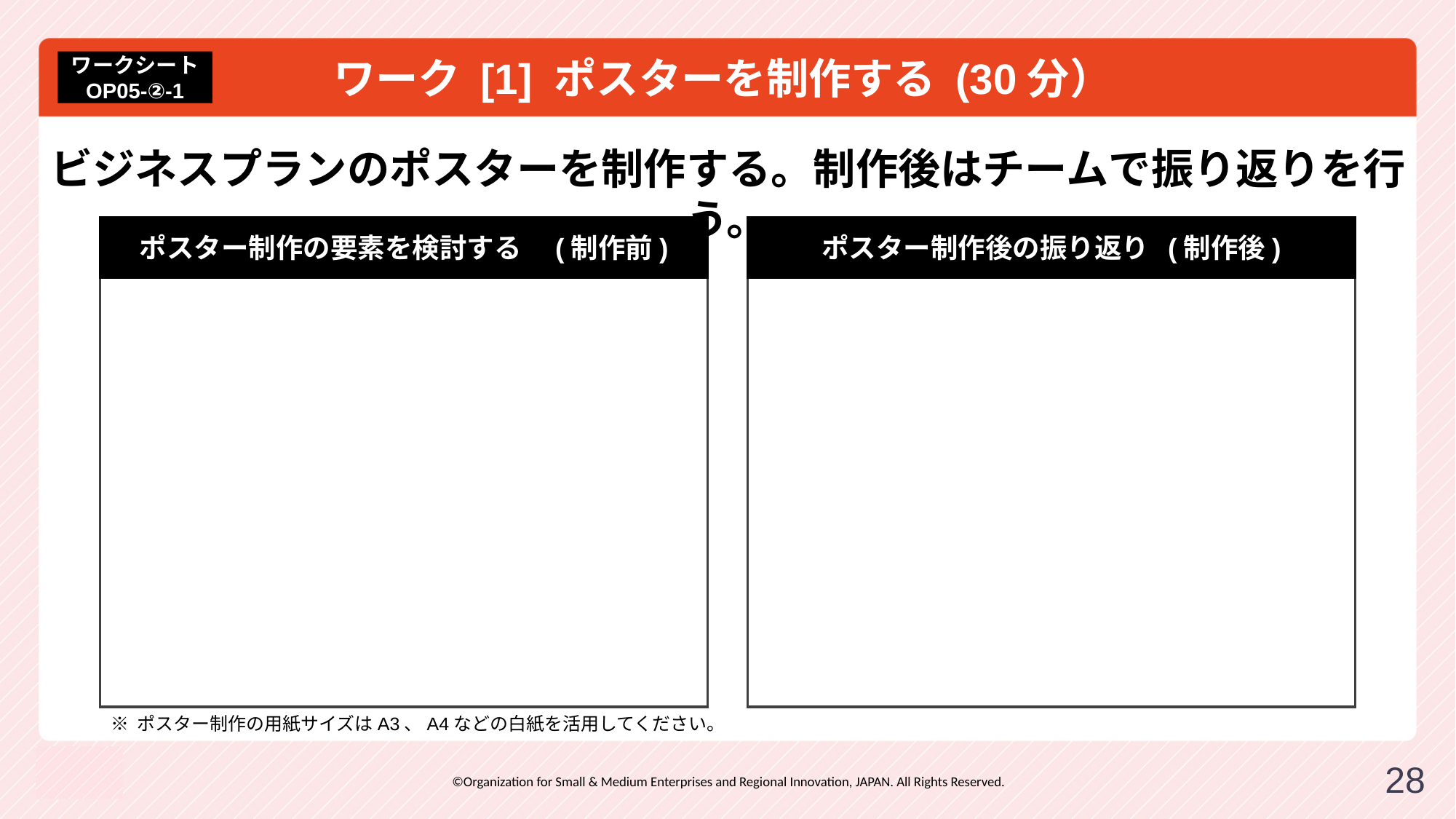

# ワーク [1] ポスターを制作する (30分）
ワークシート
OP05-②-1
ビジネスプランのポスターを制作する。制作後はチームで振り返りを行う。
ポスター制作の要素を検討する　(制作前)

ポスター制作後の振り返り  (制作後)

※ ポスター制作の用紙サイズはA3、A4などの白紙を活用してください。